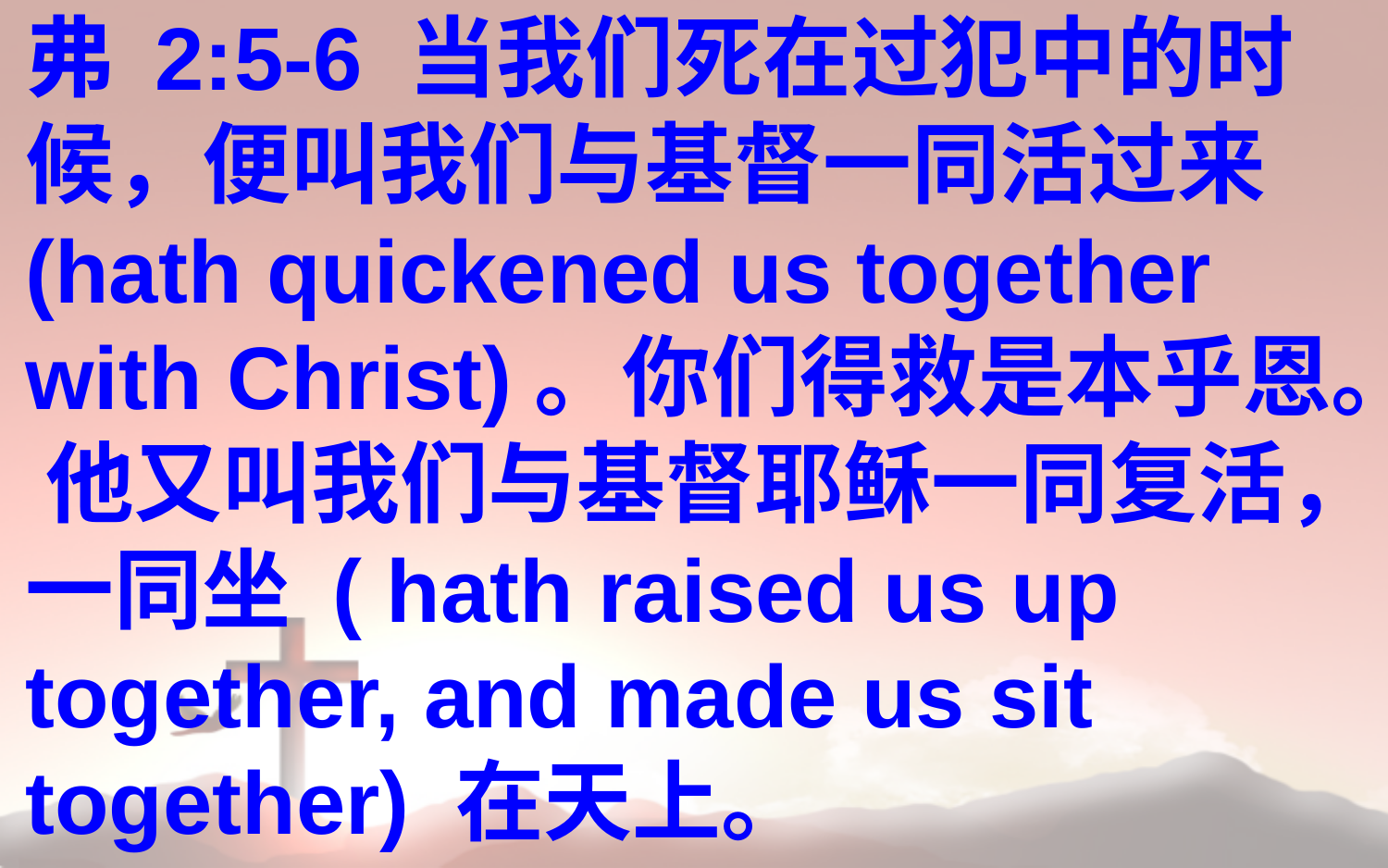

弗 2:5-6 当我们死在过犯中的时候，便叫我们与基督一同活过来 (hath quickened us together with Christ)。你们得救是本乎恩。 他又叫我们与基督耶稣一同复活，一同坐 ( hath raised us up together, and made us sit together) 在天上。